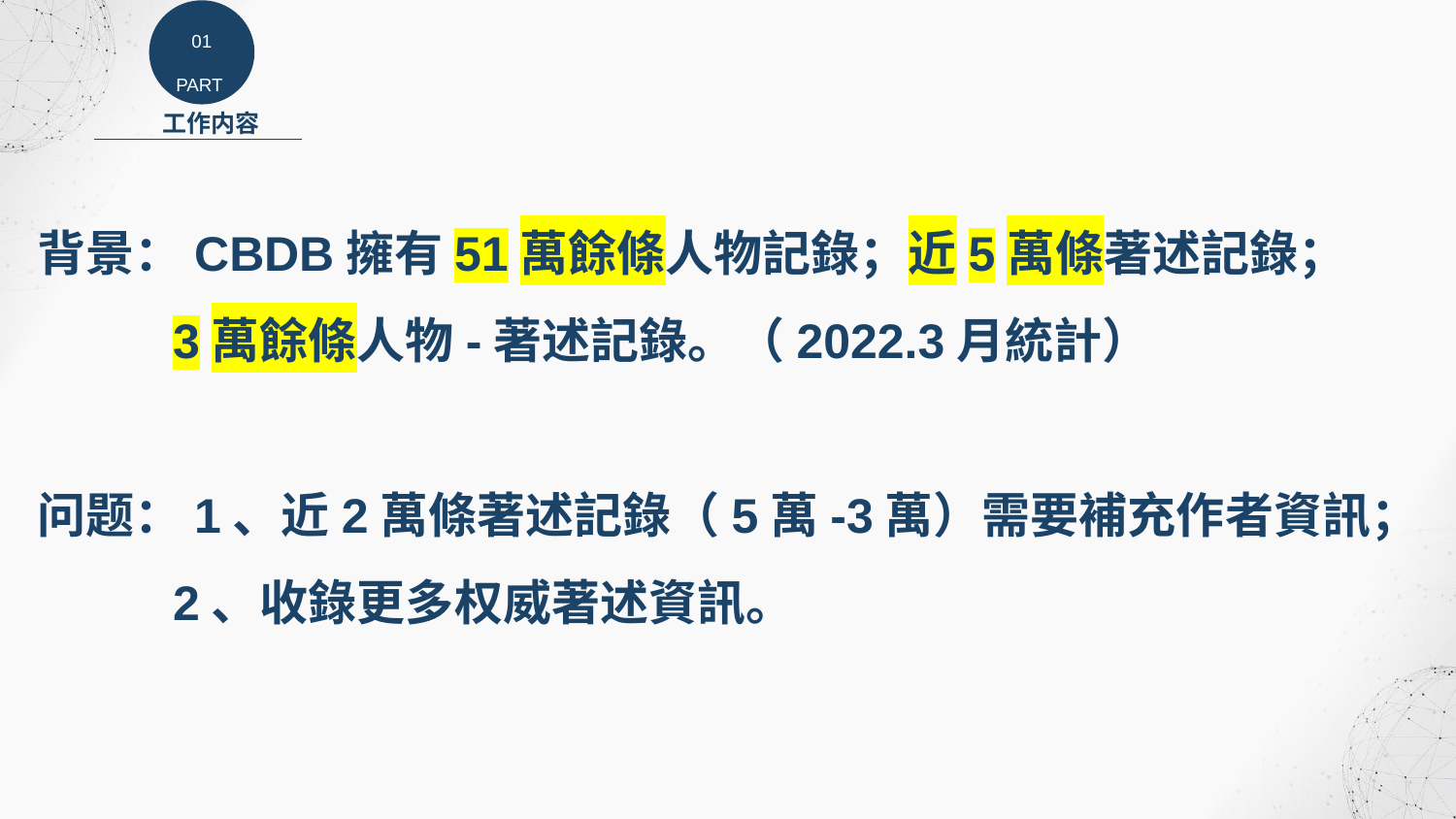

01
PART
工作内容

背景：CBDB擁有51萬餘條人物記錄；近5萬條著述記錄；
          3萬餘條人物-著述記錄。（2022.3月統計）

问题：1、近2萬條著述記錄（5萬-3萬）需要補充作者資訊；
          2、收錄更多权威著述資訊。